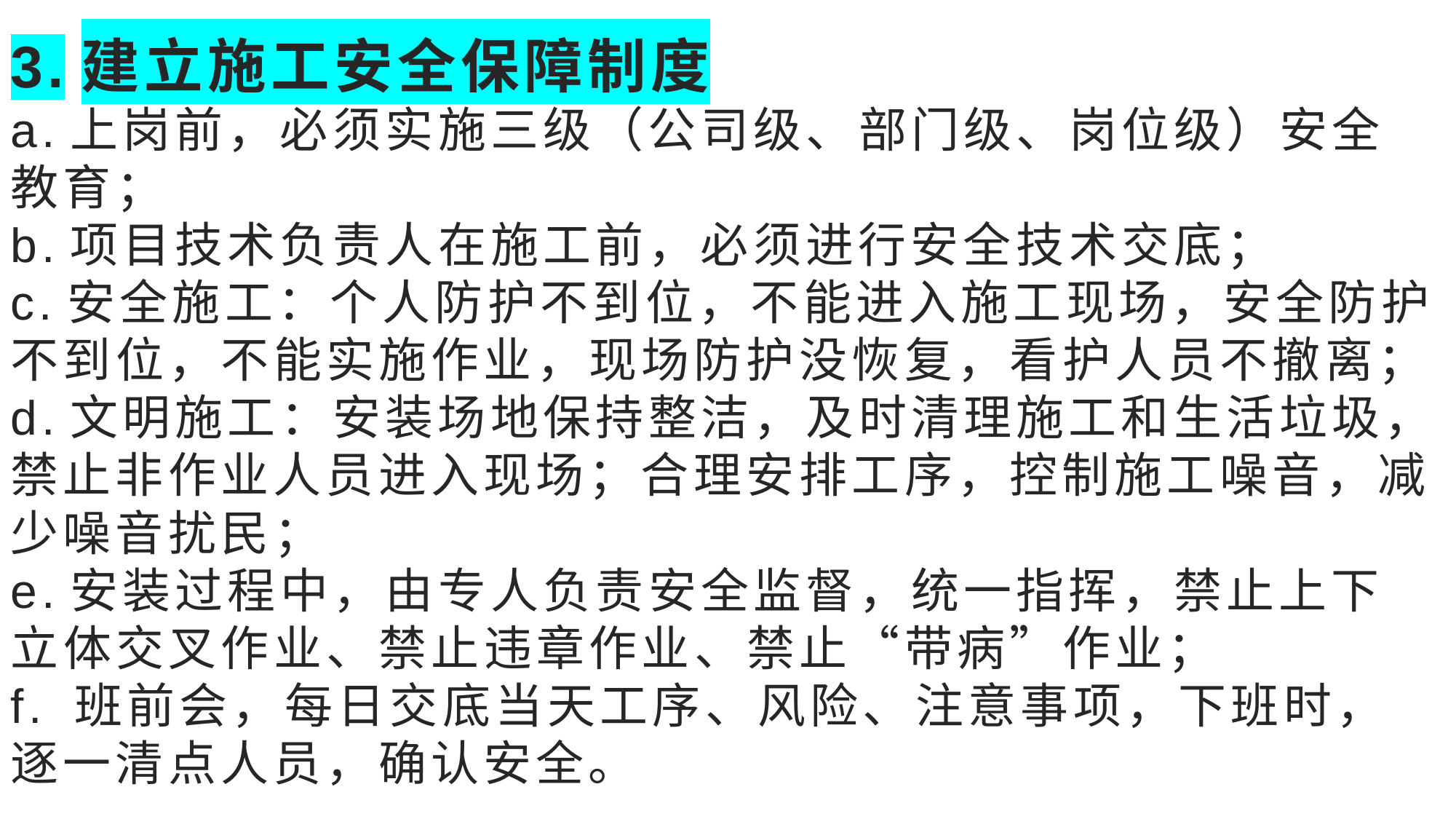

# 3.建立施工安全保障制度 a.上岗前，必须实施三级（公司级、部门级、岗位级）安全教育； b.项目技术负责人在施工前，必须进行安全技术交底； c.安全施工：个人防护不到位，不能进入施工现场，安全防护不到位，不能实施作业，现场防护没恢复，看护人员不撤离； d.文明施工：安装场地保持整洁，及时清理施工和生活垃圾，禁止非作业人员进入现场；合理安排工序，控制施工噪音，减少噪音扰民； e.安装过程中，由专人负责安全监督，统一指挥，禁止上下立体交叉作业、禁止违章作业、禁止“带病”作业； f. 班前会，每日交底当天工序、风险、注意事项，下班时，逐一清点人员，确认安全。